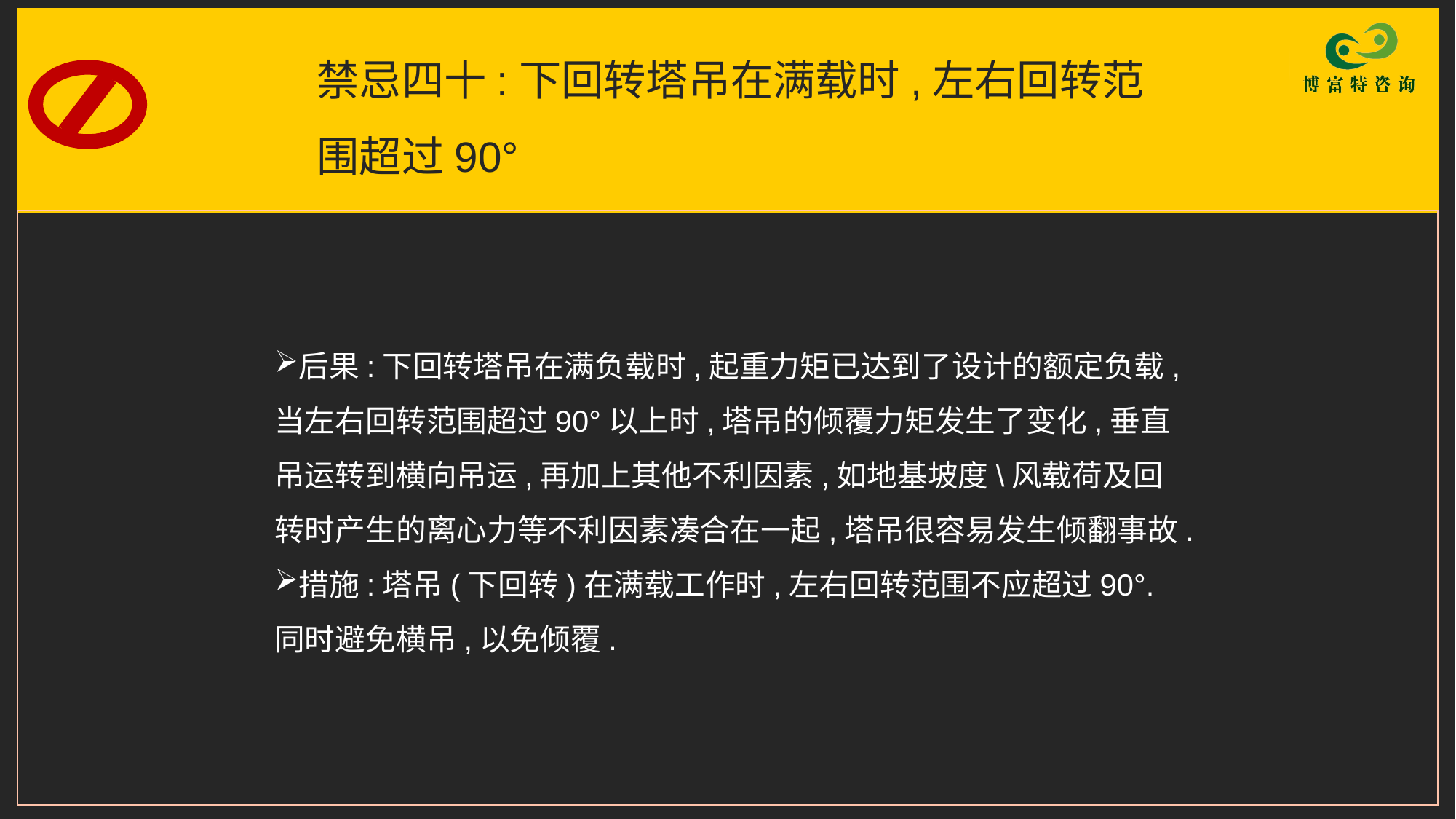

# 禁忌四十:下回转塔吊在满载时,左右回转范围超过90°
后果:下回转塔吊在满负载时,起重力矩已达到了设计的额定负载,当左右回转范围超过90°以上时,塔吊的倾覆力矩发生了变化,垂直吊运转到横向吊运,再加上其他不利因素,如地基坡度\风载荷及回转时产生的离心力等不利因素凑合在一起,塔吊很容易发生倾翻事故.
措施:塔吊(下回转)在满载工作时,左右回转范围不应超过90°.同时避免横吊,以免倾覆.